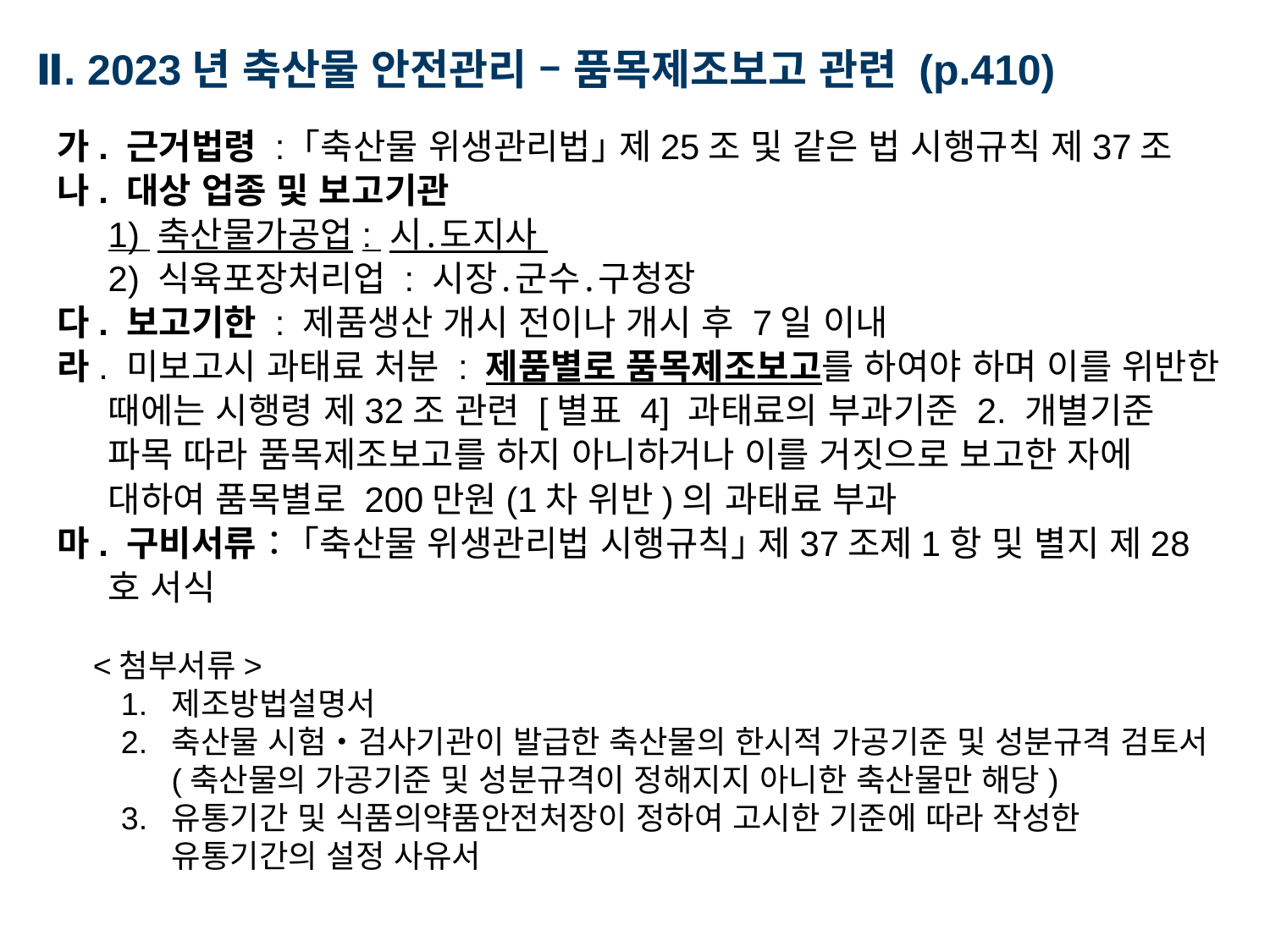

Ⅱ. 2023년 축산물 안전관리 – 품목제조보고 관련 (p.410)
가. 근거법령 : ｢축산물 위생관리법｣ 제25조 및 같은 법 시행규칙 제37조
나. 대상 업종 및 보고기관
	1) 축산물가공업: 시․도지사
	2) 식육포장처리업 : 시장․군수․구청장
다. 보고기한 : 제품생산 개시 전이나 개시 후 7일 이내
라. 미보고시 과태료 처분 : 제품별로 품목제조보고를 하여야 하며 이를 위반한 때에는 시행령 제32조 관련 [별표 4] 과태료의 부과기준 2. 개별기준 파목 따라 품목제조보고를 하지 아니하거나 이를 거짓으로 보고한 자에 대하여 품목별로 200만원(1차 위반)의 과태료 부과
마. 구비서류： ｢축산물 위생관리법 시행규칙｣ 제37조제1항 및 별지 제28호 서식

    <첨부서류>
제조방법설명서
축산물 시험‧검사기관이 발급한 축산물의 한시적 가공기준 및 성분규격 검토서(축산물의 가공기준 및 성분규격이 정해지지 아니한 축산물만 해당)
유통기간 및 식품의약품안전처장이 정하여 고시한 기준에 따라 작성한 유통기간의 설정 사유서